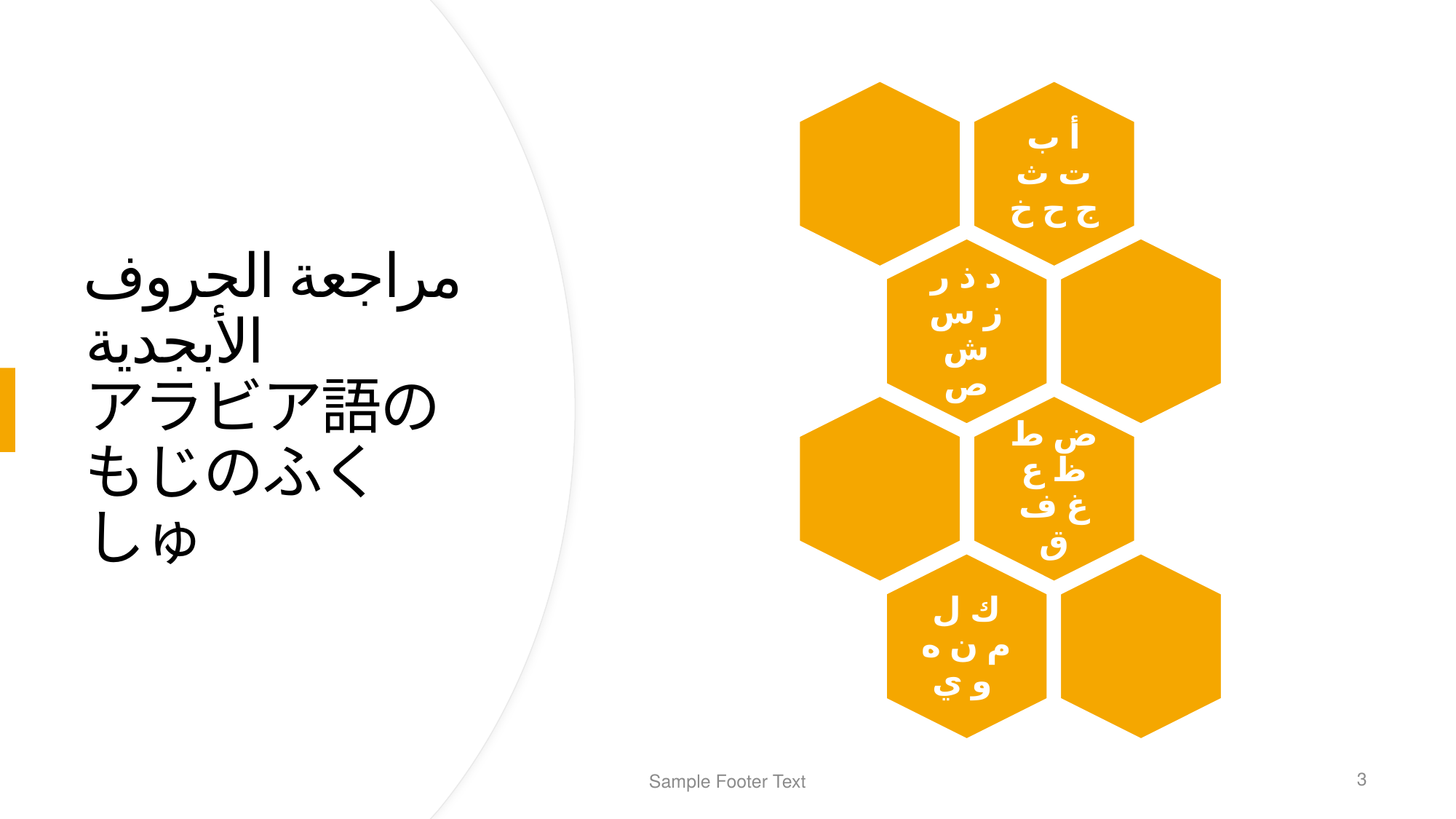

أ ب ت ث ج ح خ

د ذ ر ز س ش ص

ض ط ظ ع غ ف ق

ك ل م ن ه و ي

مراجعة الحروف الأبجدية
アラビア語のもじのふくしゅ

Sample Footer Text
3